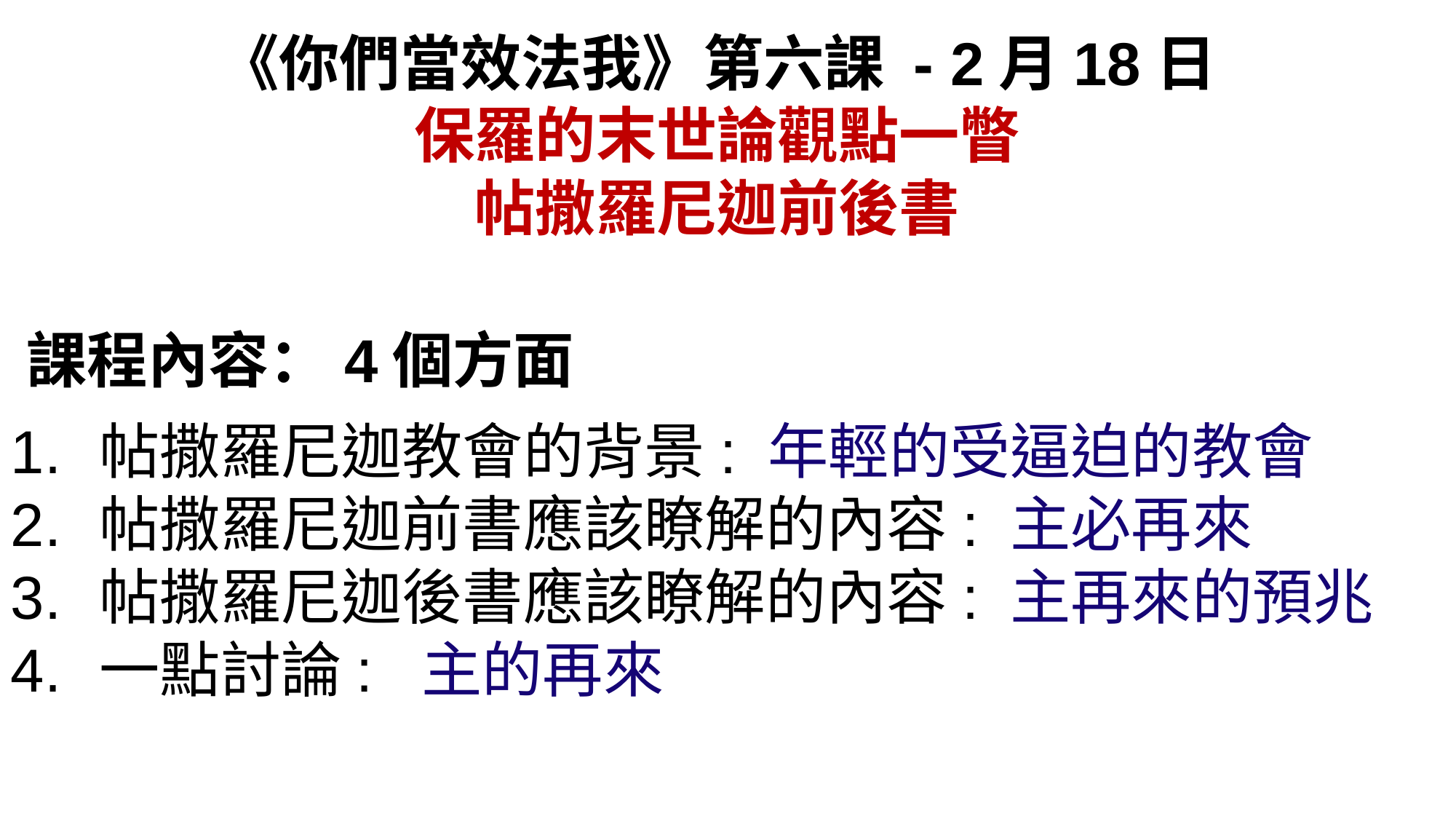

《你們當效法我》第六課 - 2月18日
保羅的末世論觀點一瞥
帖撒羅尼迦前後書
課程內容：4個方面
帖撒羅尼迦教會的背景: 年輕的受逼迫的教會
帖撒羅尼迦前書應該瞭解的內容: 主必再來
帖撒羅尼迦後書應該瞭解的內容: 主再來的預兆
一點討論:  主的再來